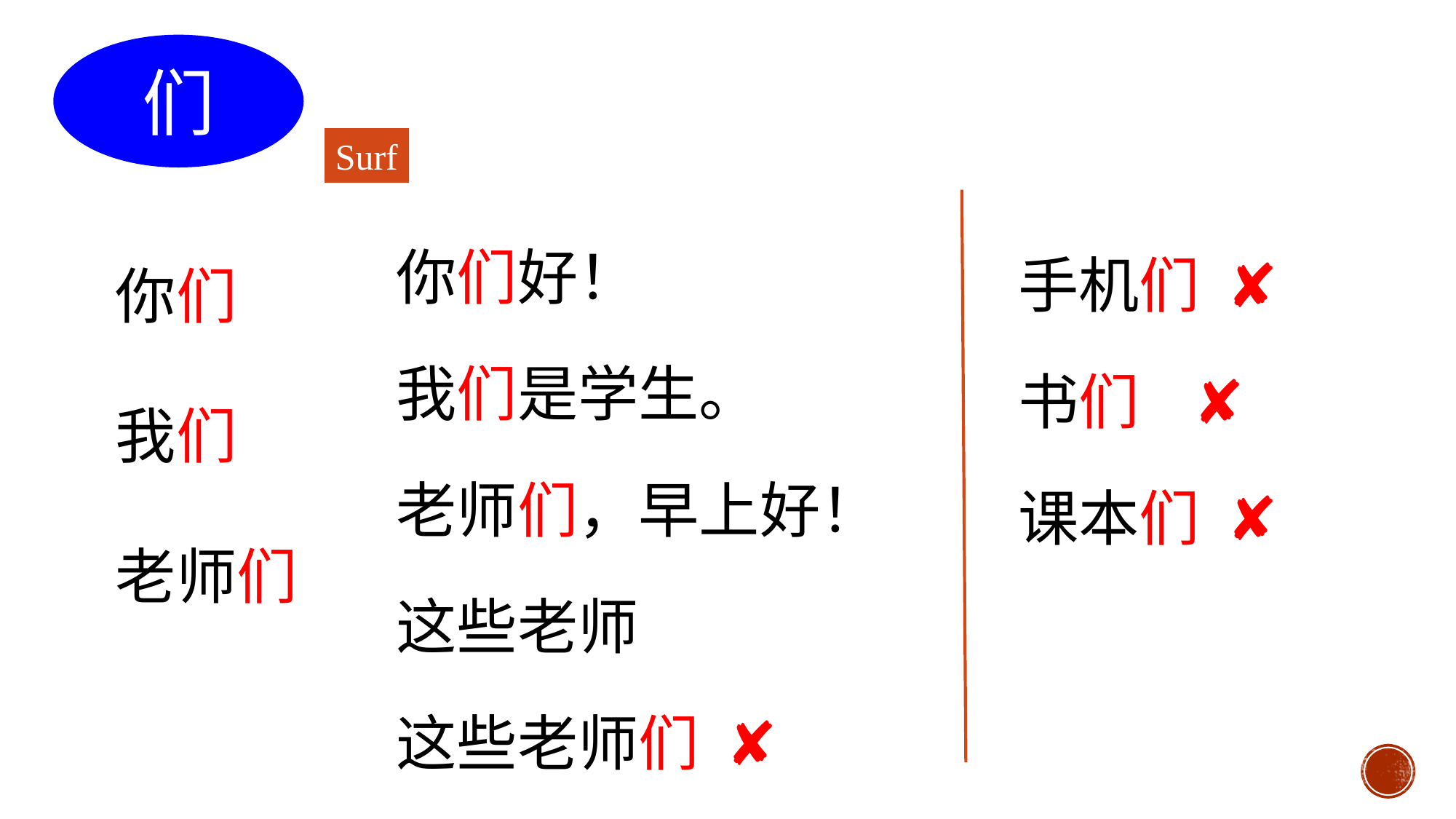

们
Surf
你们
我们
老师们
你们好！
我们是学生。
老师们，早上好！
这些老师
这些老师们  ✘
手机们  ✘
书们    ✘
课本们  ✘